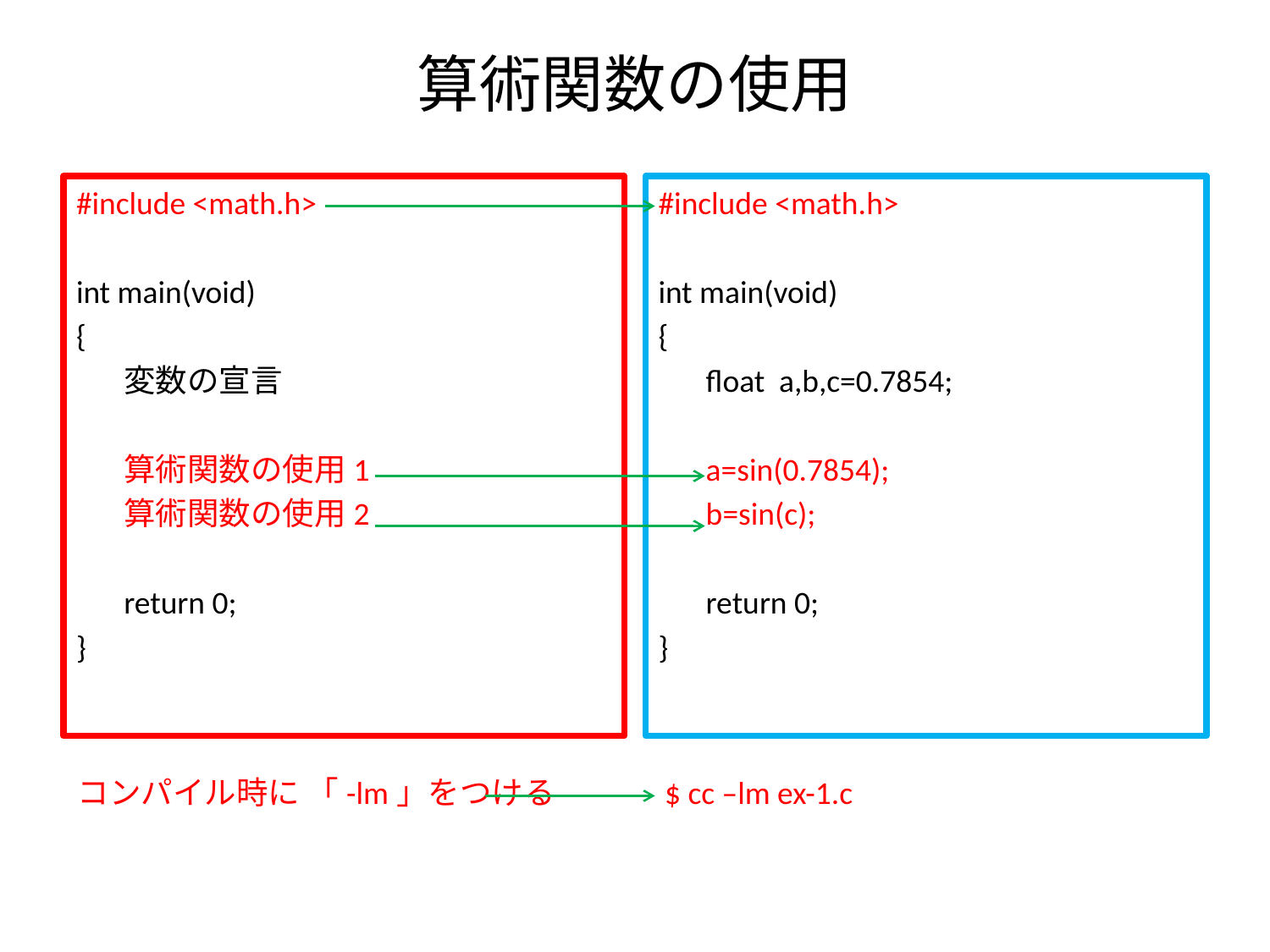

# 算術関数の使用
#include <math.h>

int main(void)
{
	変数の宣言

	算術関数の使用1
	算術関数の使用2

	return 0;
}
#include <math.h>

int main(void)
{
	float  a,b,c=0.7854;

	a=sin(0.7854);
	b=sin(c);

	return 0;
}
コンパイル時に 「-lm」をつける
 $ cc –lm ex-1.c